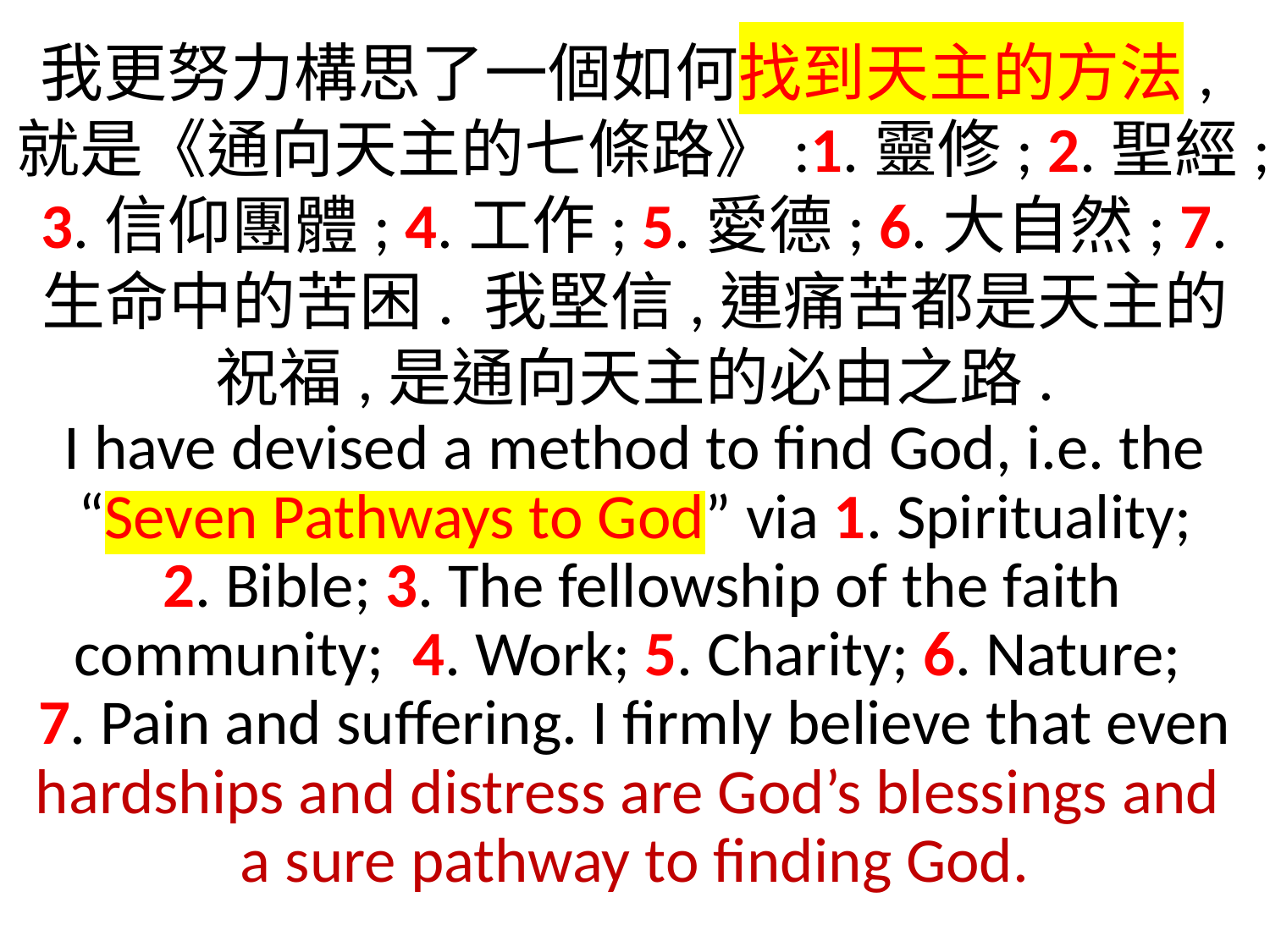

我更努力構思了一個如何找到天主的方法,就是《通向天主的七條路》:1.靈修; 2.聖經; 3.信仰團體; 4.工作; 5.愛德; 6.大自然; 7.生命中的苦困. 我堅信,連痛苦都是天主的祝福,是通向天主的必由之路.
I have devised a method to find God, i.e. the “Seven Pathways to God” via 1. Spirituality;
 2. Bible; 3. The fellowship of the faith community;  4. Work; 5. Charity; 6. Nature;
7. Pain and suffering. I firmly believe that even hardships and distress are God’s blessings and
a sure pathway to finding God.